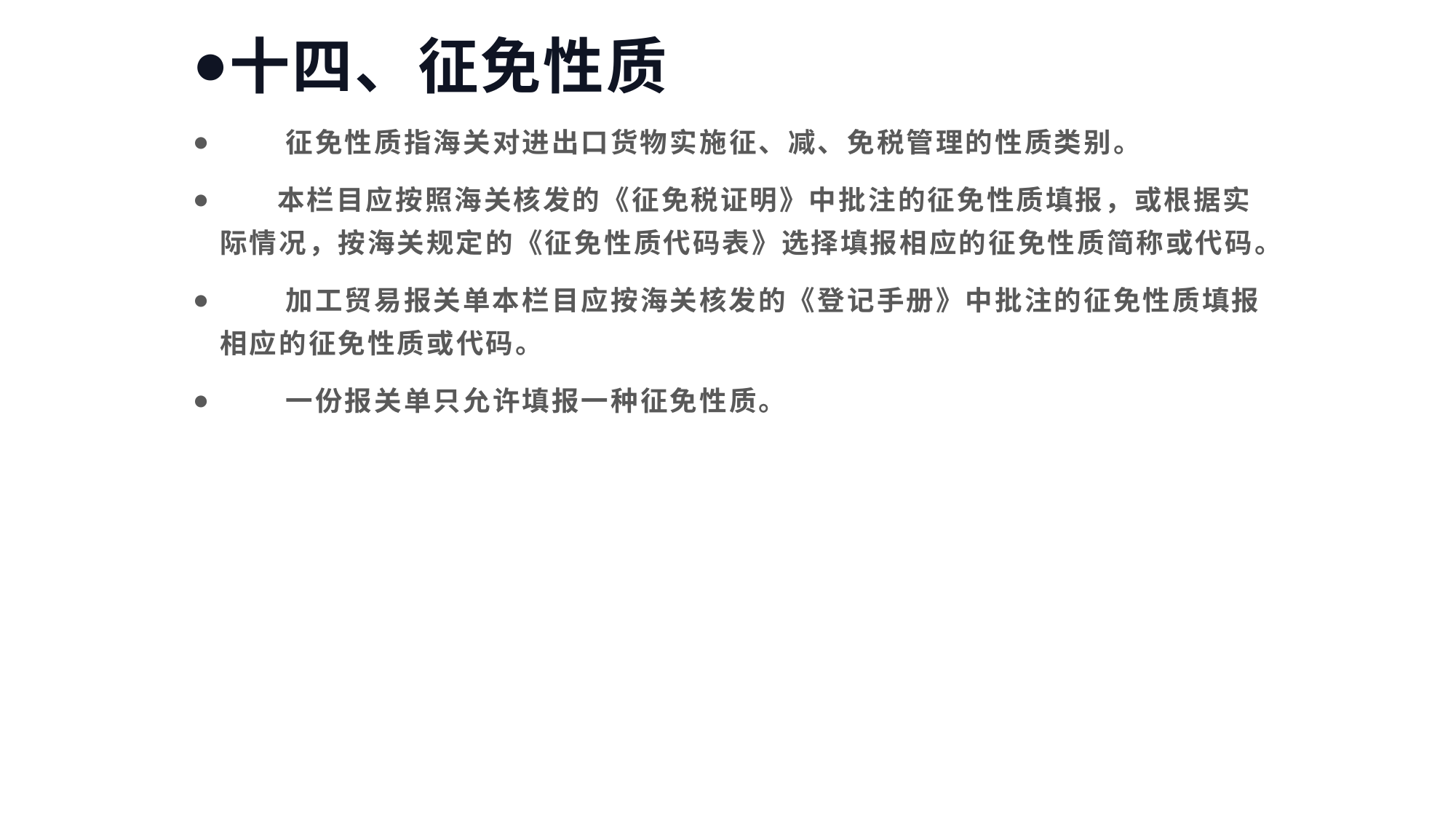

十四、征免性质
       征免性质指海关对进出口货物实施征、减、免税管理的性质类别。
      本栏目应按照海关核发的《征免税证明》中批注的征免性质填报，或根据实际情况，按海关规定的《征免性质代码表》选择填报相应的征免性质简称或代码。
       加工贸易报关单本栏目应按海关核发的《登记手册》中批注的征免性质填报相应的征免性质或代码。
       一份报关单只允许填报一种征免性质。